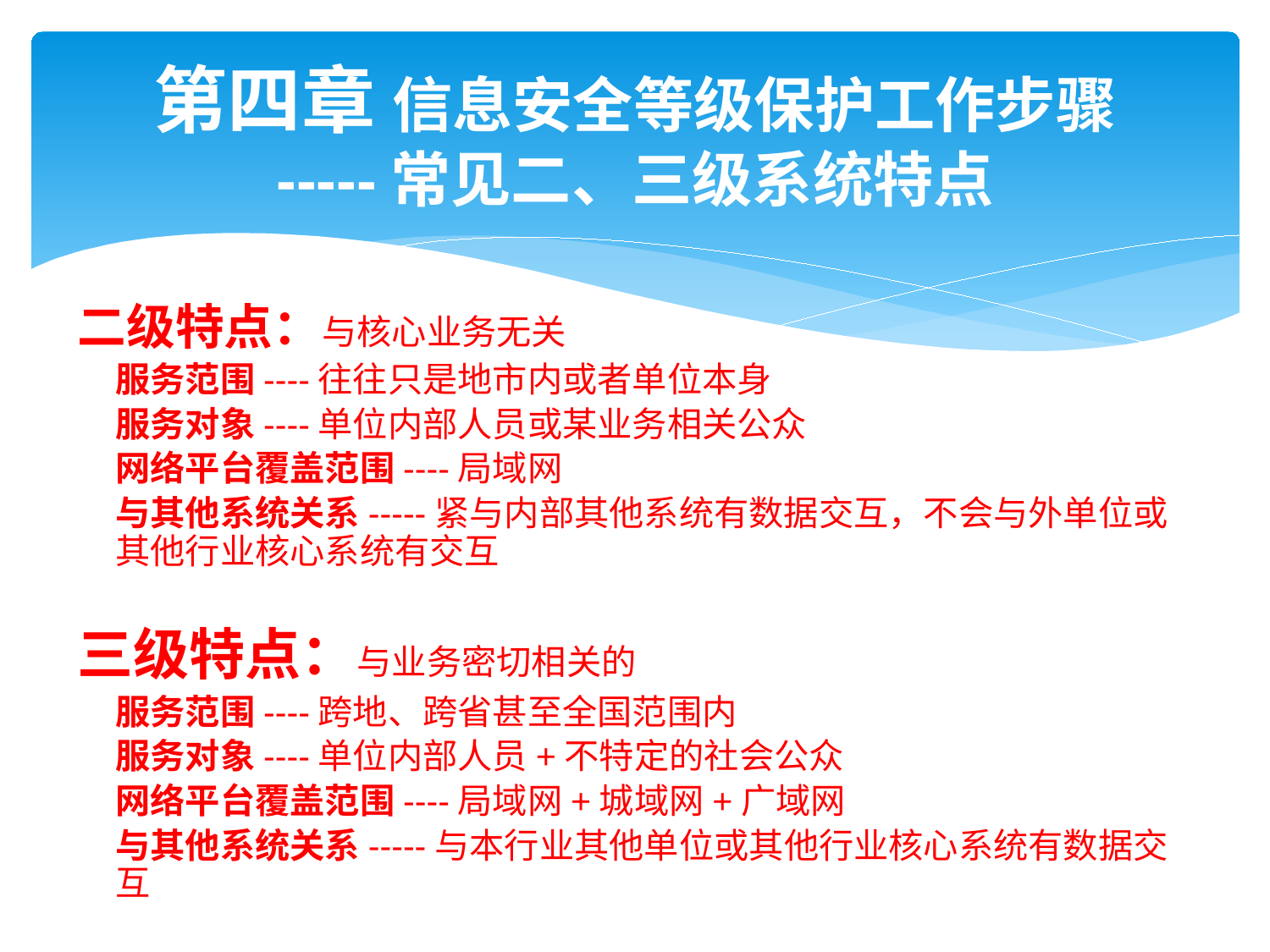

# 第四章 信息安全等级保护工作步骤 -----常见二、三级系统特点
二级特点：与核心业务无关
服务范围----往往只是地市内或者单位本身
服务对象----单位内部人员或某业务相关公众
网络平台覆盖范围----局域网
与其他系统关系-----紧与内部其他系统有数据交互，不会与外单位或其他行业核心系统有交互

三级特点：与业务密切相关的
服务范围----跨地、跨省甚至全国范围内
服务对象----单位内部人员+不特定的社会公众
网络平台覆盖范围----局域网+城域网+广域网
与其他系统关系-----与本行业其他单位或其他行业核心系统有数据交互